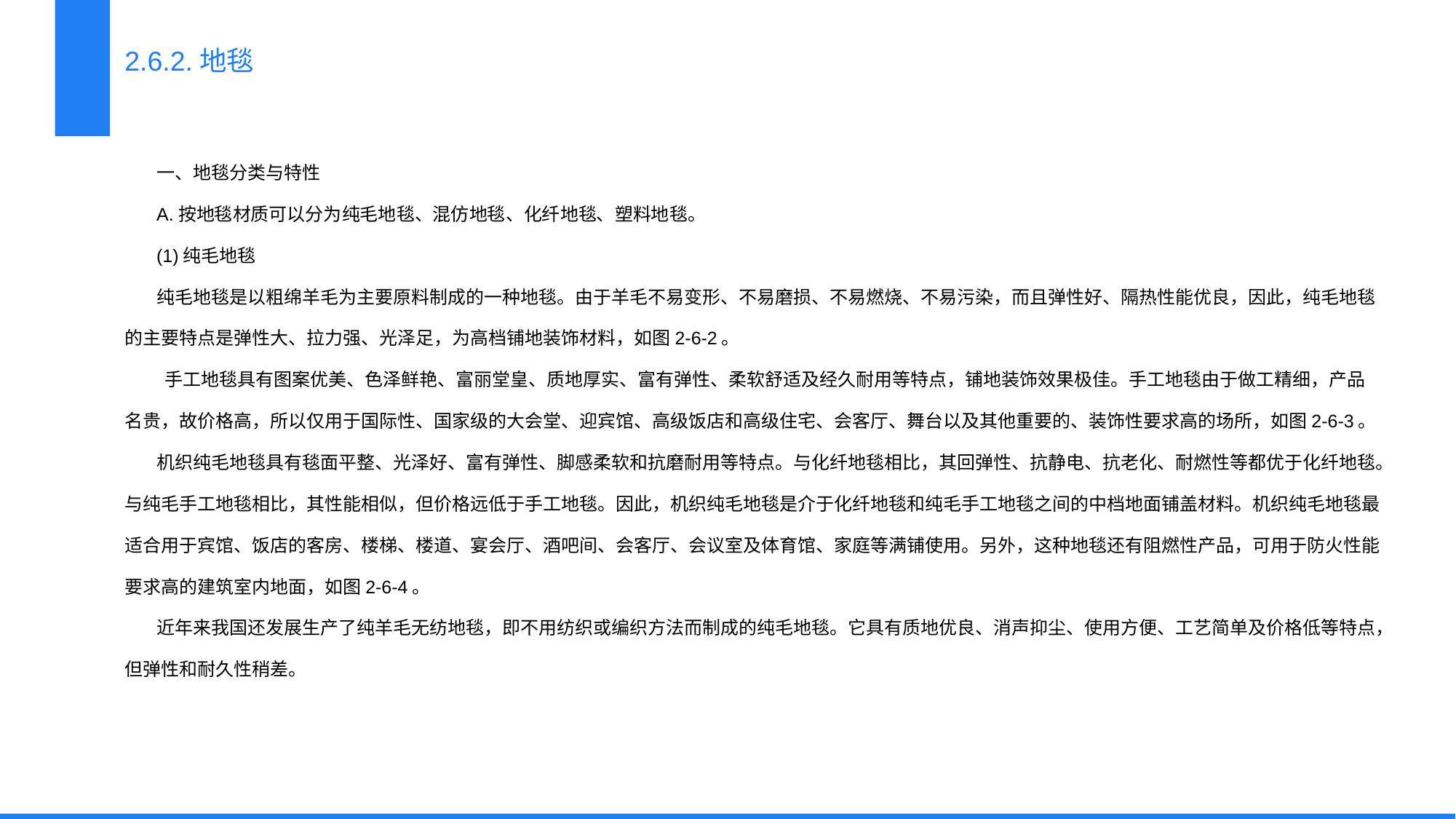

2.6.2.地毯

一、地毯分类与特性
A.按地毯材质可以分为纯毛地毯、混仿地毯、化纤地毯、塑料地毯。
(1)纯毛地毯
纯毛地毯是以粗绵羊毛为主要原料制成的一种地毯。由于羊毛不易变形、不易磨损、不易燃烧、不易污染，而且弹性好、隔热性能优良，因此，纯毛地毯的主要特点是弹性大、拉力强、光泽足，为高档铺地装饰材料，如图2-6-2。
 手工地毯具有图案优美、色泽鲜艳、富丽堂皇、质地厚实、富有弹性、柔软舒适及经久耐用等特点，铺地装饰效果极佳。手工地毯由于做工精细，产品名贵，故价格高，所以仅用于国际性、国家级的大会堂、迎宾馆、高级饭店和高级住宅、会客厅、舞台以及其他重要的、装饰性要求高的场所，如图2-6-3。
机织纯毛地毯具有毯面平整、光泽好、富有弹性、脚感柔软和抗磨耐用等特点。与化纤地毯相比，其回弹性、抗静电、抗老化、耐燃性等都优于化纤地毯。与纯毛手工地毯相比，其性能相似，但价格远低于手工地毯。因此，机织纯毛地毯是介于化纤地毯和纯毛手工地毯之间的中档地面铺盖材料。机织纯毛地毯最适合用于宾馆、饭店的客房、楼梯、楼道、宴会厅、酒吧间、会客厅、会议室及体育馆、家庭等满铺使用。另外，这种地毯还有阻燃性产品，可用于防火性能要求高的建筑室内地面，如图2-6-4。
近年来我国还发展生产了纯羊毛无纺地毯，即不用纺织或编织方法而制成的纯毛地毯。它具有质地优良、消声抑尘、使用方便、工艺简单及价格低等特点，但弹性和耐久性稍差。